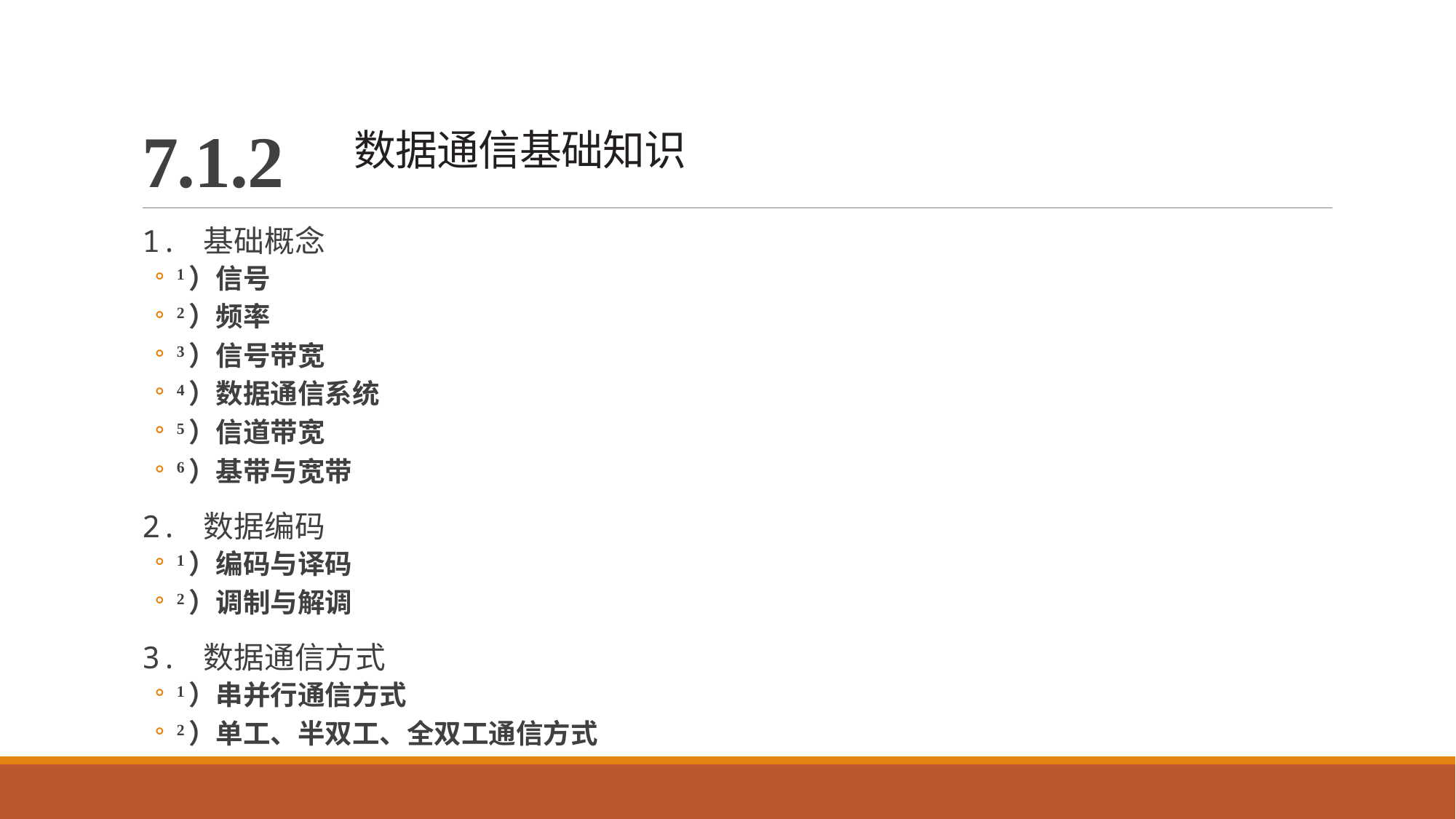

# 7.1.2   数据通信基础知识
1. 基础概念
1）信号
2）频率
3）信号带宽
4）数据通信系统
5）信道带宽
6）基带与宽带
2. 数据编码
1）编码与译码
2）调制与解调
3. 数据通信方式
1）串并行通信方式
2）单工、半双工、全双工通信方式